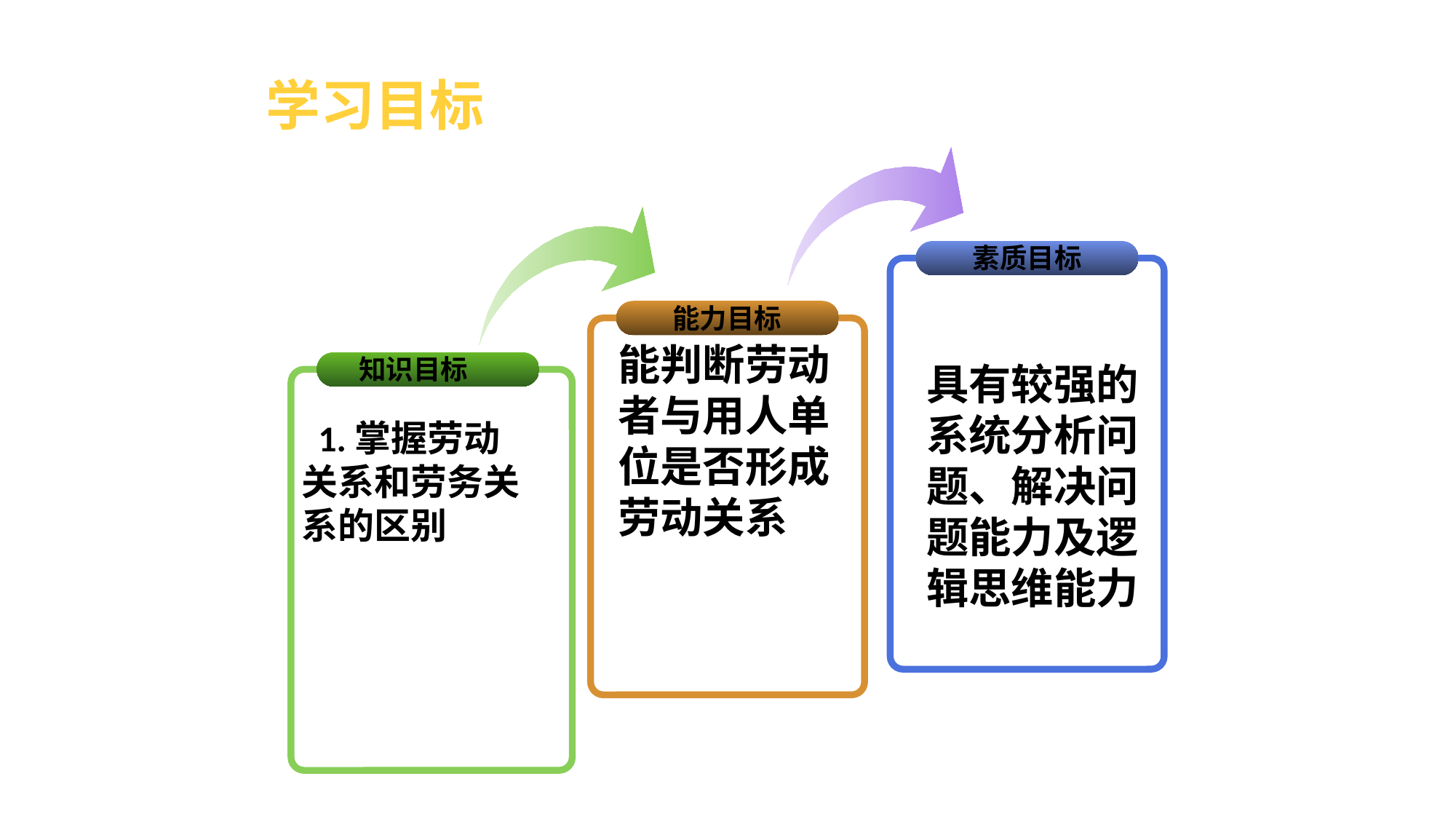

# 学习目标

素质目标

能力目标

具有较强的系统分析问题、解决问题能力及逻辑思维能力

能判断劳动者与用人单位是否形成劳动关系
知识目标

  1.掌握劳动关系和劳务关系的区别